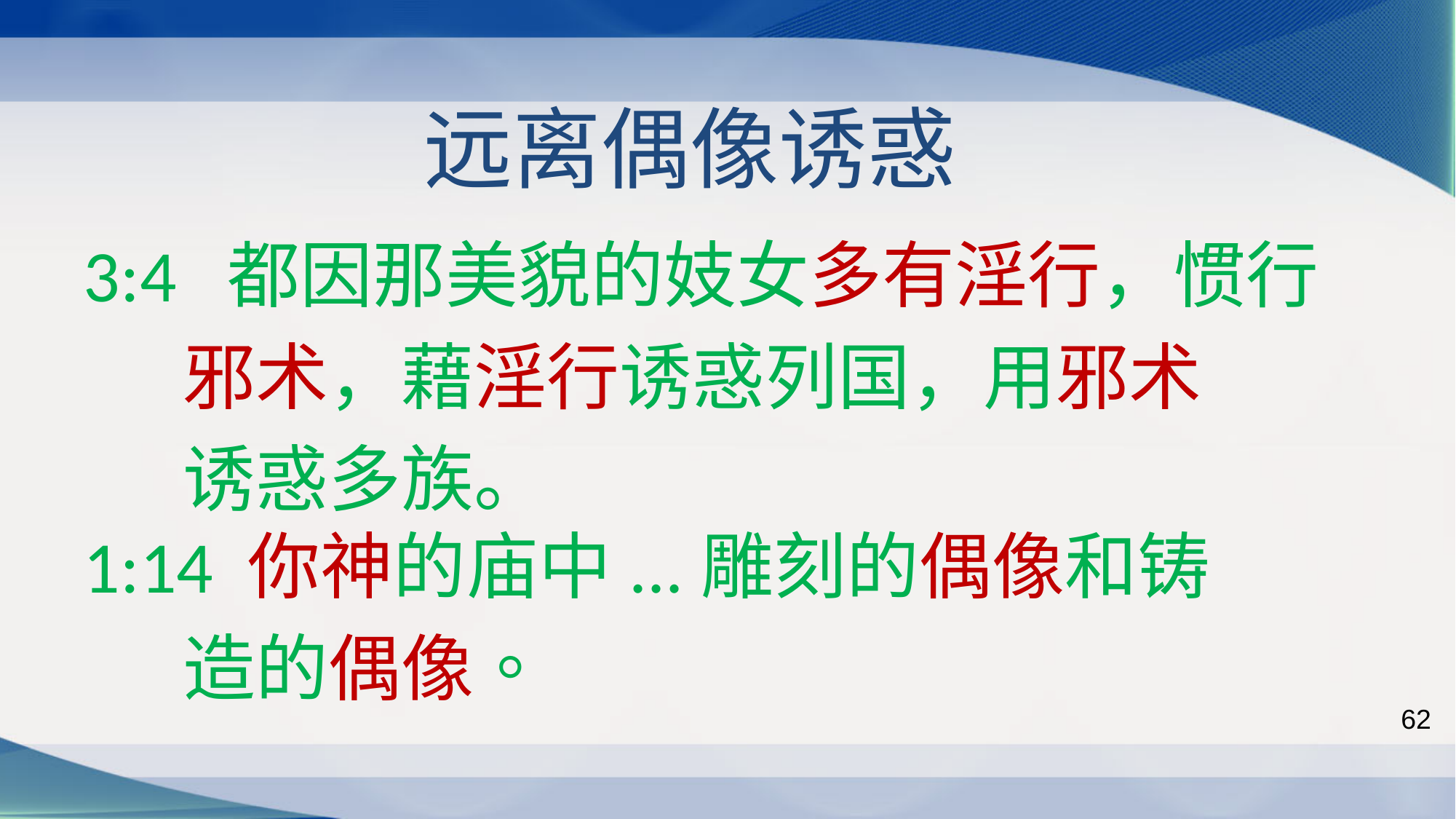

# 远离偶像诱惑
3:4  都因那美貌的妓女多有淫行，惯行
     邪术，藉淫行诱惑列国，用邪术
     诱惑多族。
1:14 你神的庙中...雕刻的偶像和铸
     造的偶像。

62